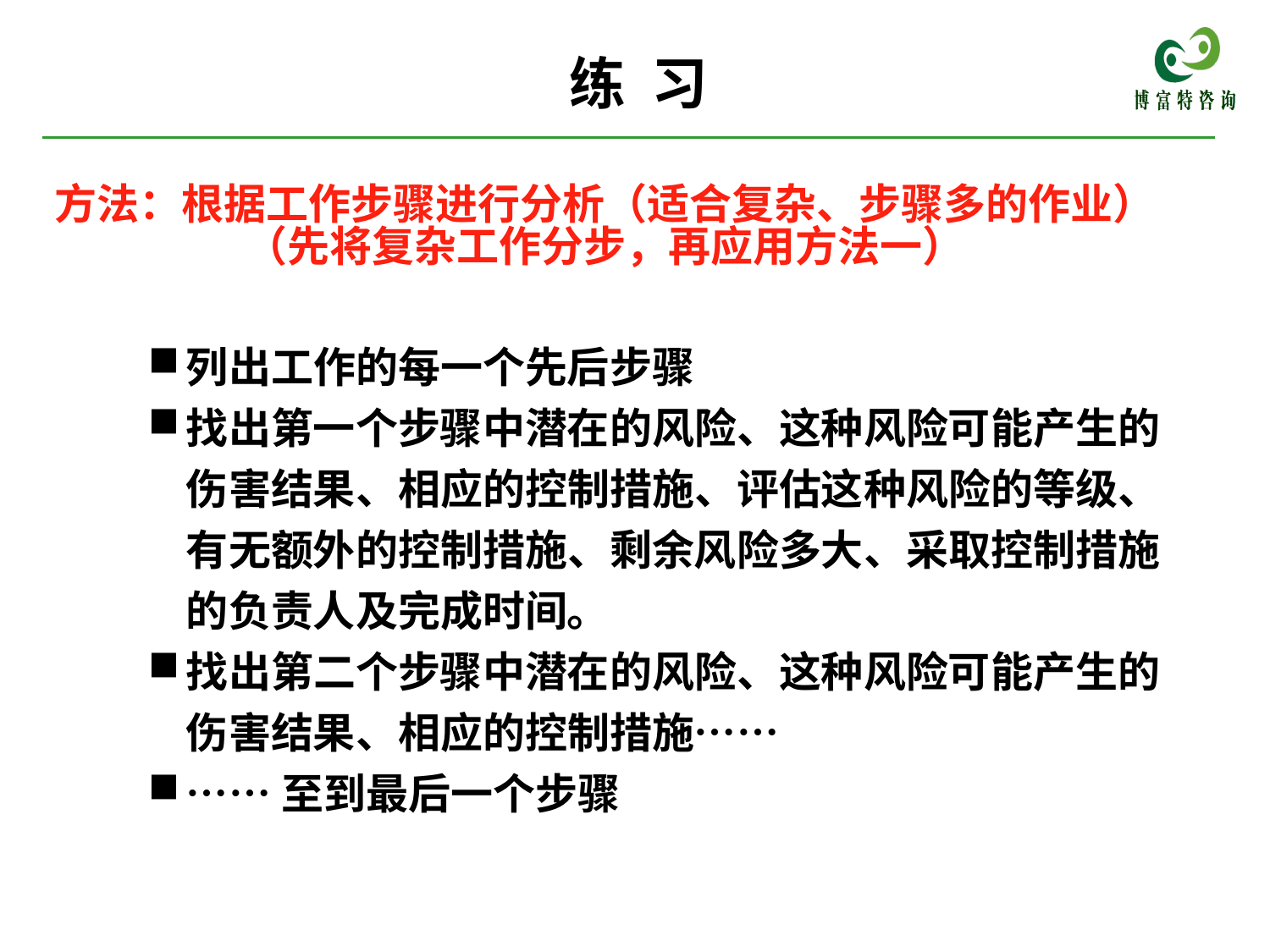

练  习
方法：根据工作步骤进行分析（适合复杂、步骤多的作业）
（先将复杂工作分步，再应用方法一）

列出工作的每一个先后步骤
找出第一个步骤中潜在的风险、这种风险可能产生的伤害结果、相应的控制措施、评估这种风险的等级、有无额外的控制措施、剩余风险多大、采取控制措施的负责人及完成时间。
找出第二个步骤中潜在的风险、这种风险可能产生的伤害结果、相应的控制措施……
……至到最后一个步骤